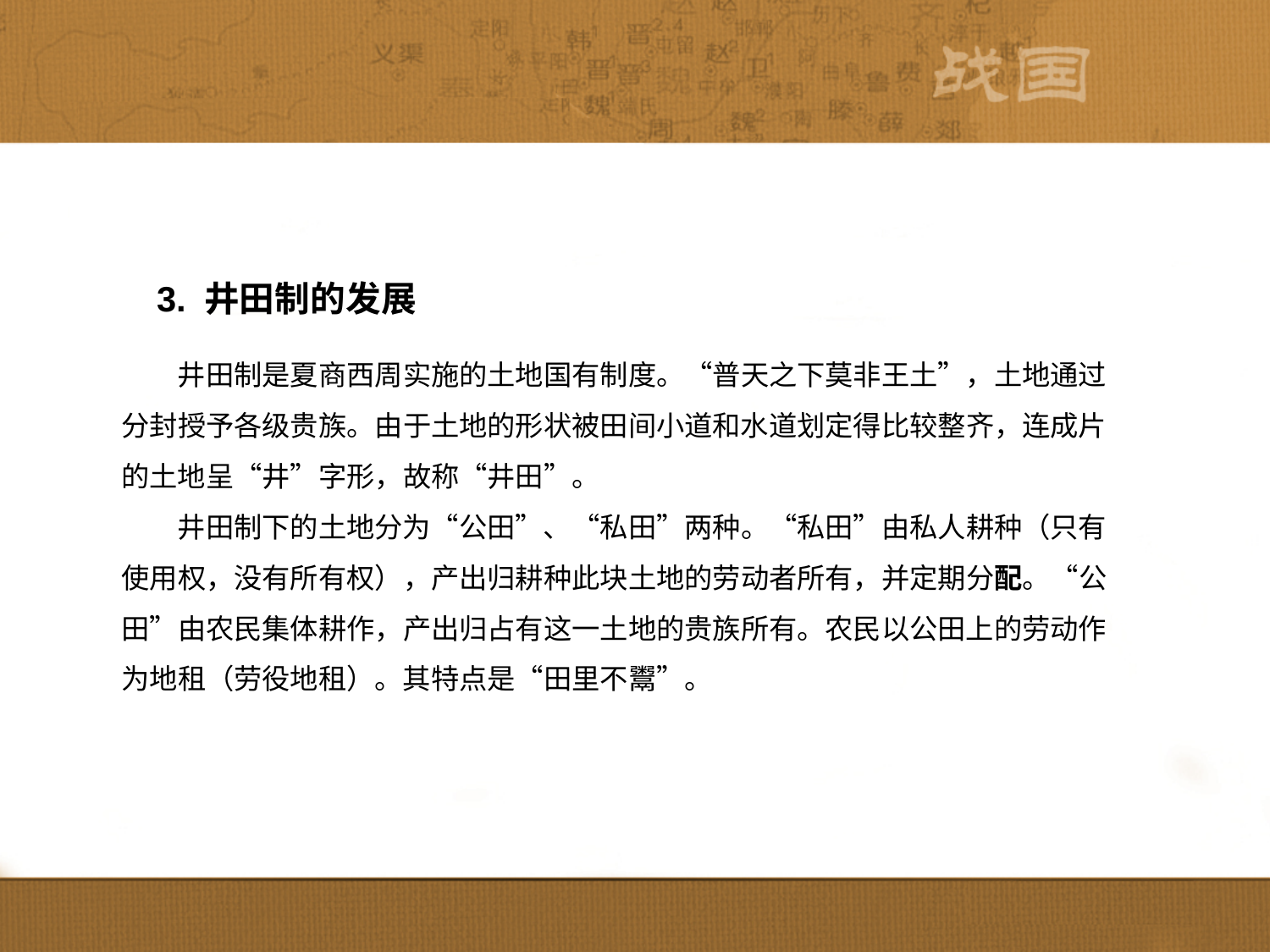

3. 井田制的发展
　　井田制是夏商西周实施的土地国有制度。“普天之下莫非王土”，土地通过分封授予各级贵族。由于土地的形状被田间小道和水道划定得比较整齐，连成片的土地呈“井”字形，故称“井田”。
　　井田制下的土地分为“公田”、“私田”两种。“私田”由私人耕种（只有使用权，没有所有权），产出归耕种此块土地的劳动者所有，并定期分配。“公田”由农民集体耕作，产出归占有这一土地的贵族所有。农民以公田上的劳动作为地租（劳役地租）。其特点是“田里不鬻”。